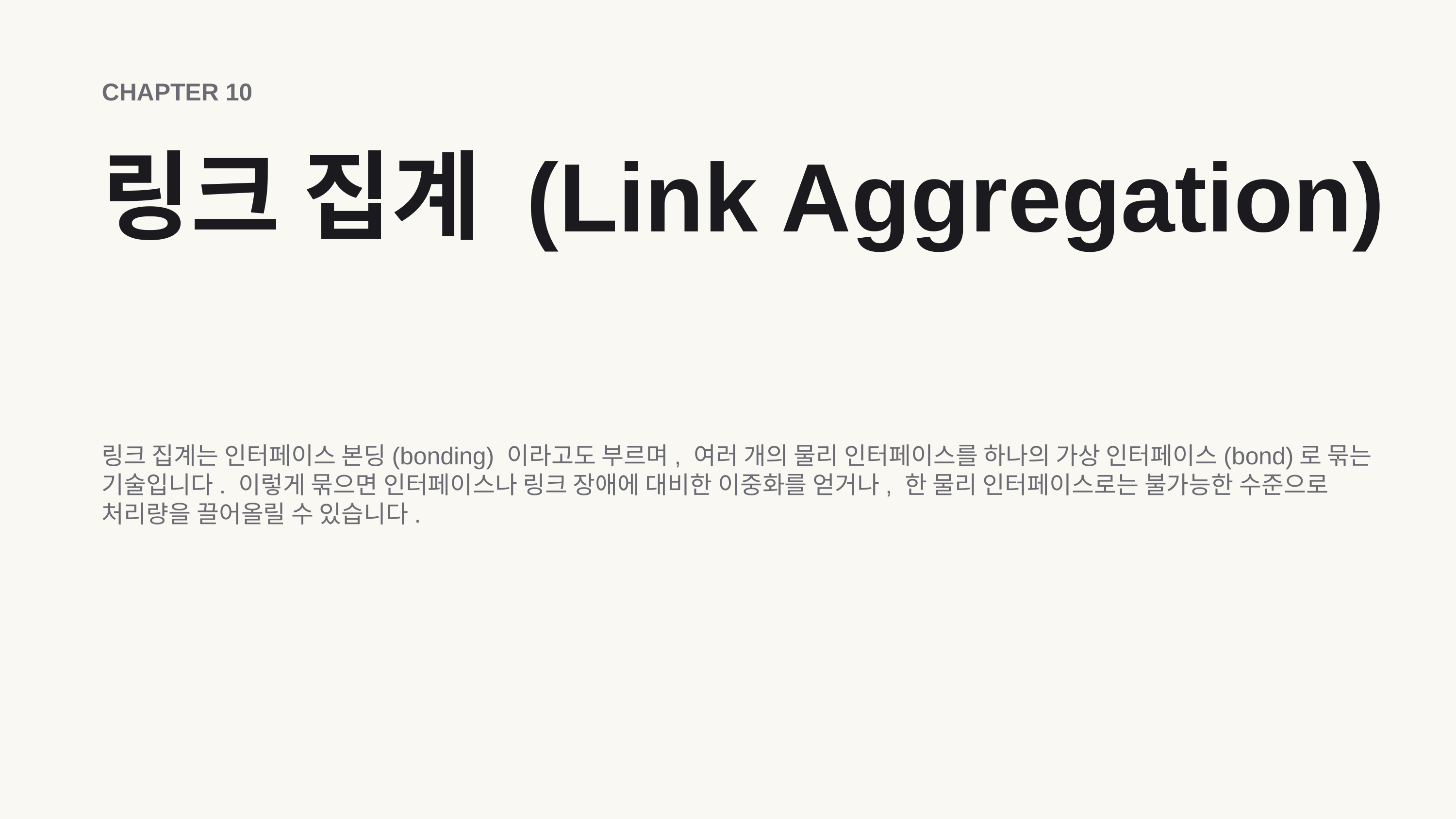

CHAPTER 10
링크 집계 (Link Aggregation)
링크 집계는 인터페이스 본딩(bonding) 이라고도 부르며, 여러 개의 물리 인터페이스를 하나의 가상 인터페이스(bond)로 묶는 기술입니다. 이렇게 묶으면 인터페이스나 링크 장애에 대비한 이중화를 얻거나, 한 물리 인터페이스로는 불가능한 수준으로 처리량을 끌어올릴 수 있습니다.